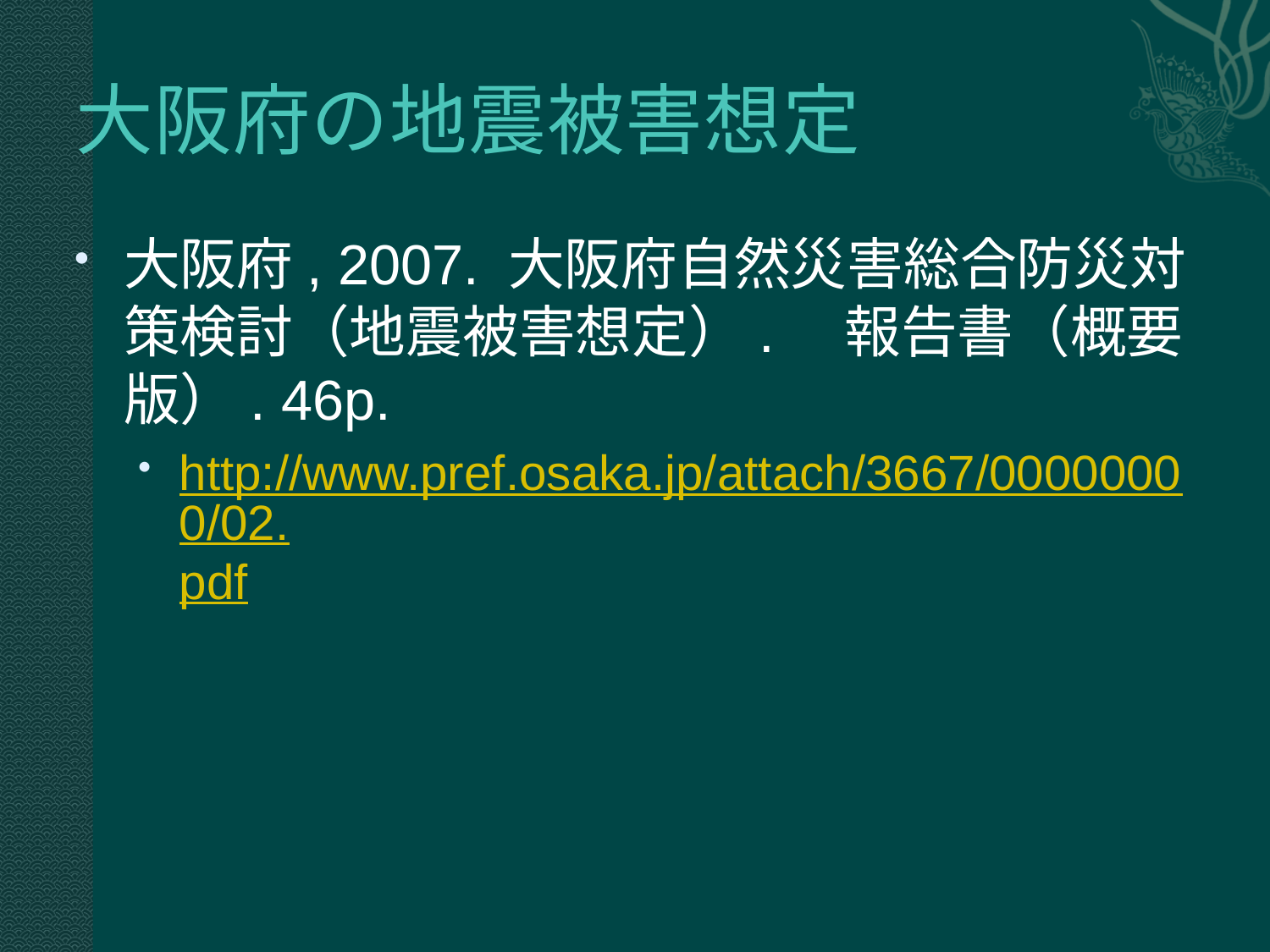

# 大阪府の地震被害想定
大阪府, 2007. 大阪府自然災害総合防災対策検討（地震被害想定）.　報告書（概要版）. 46p.
http://www.pref.osaka.jp/attach/3667/00000000/02.pdf